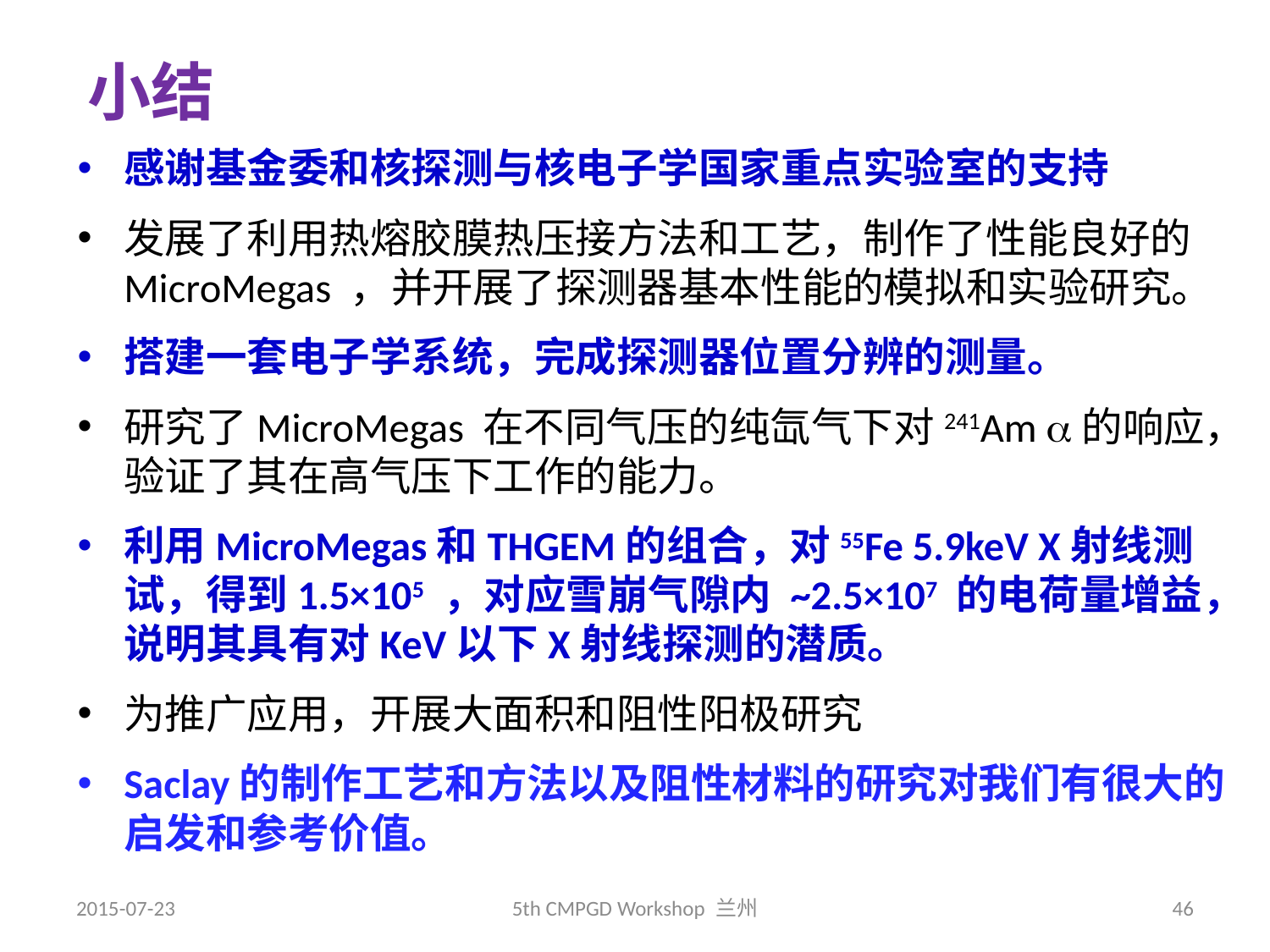

小结
感谢基金委和核探测与核电子学国家重点实验室的支持
发展了利用热熔胶膜热压接方法和工艺，制作了性能良好的MicroMegas ，并开展了探测器基本性能的模拟和实验研究。
搭建一套电子学系统，完成探测器位置分辨的测量。
研究了MicroMegas 在不同气压的纯氙气下对241Am α的响应，验证了其在高气压下工作的能力。
利用MicroMegas和THGEM的组合，对55Fe 5.9keV X射线测试，得到1.5×105 ，对应雪崩气隙内 ~2.5×107 的电荷量增益，说明其具有对KeV以下X射线探测的潜质。
为推广应用，开展大面积和阻性阳极研究
Saclay的制作工艺和方法以及阻性材料的研究对我们有很大的启发和参考价值。
2015-07-23
5th CMPGD Workshop 兰州
46